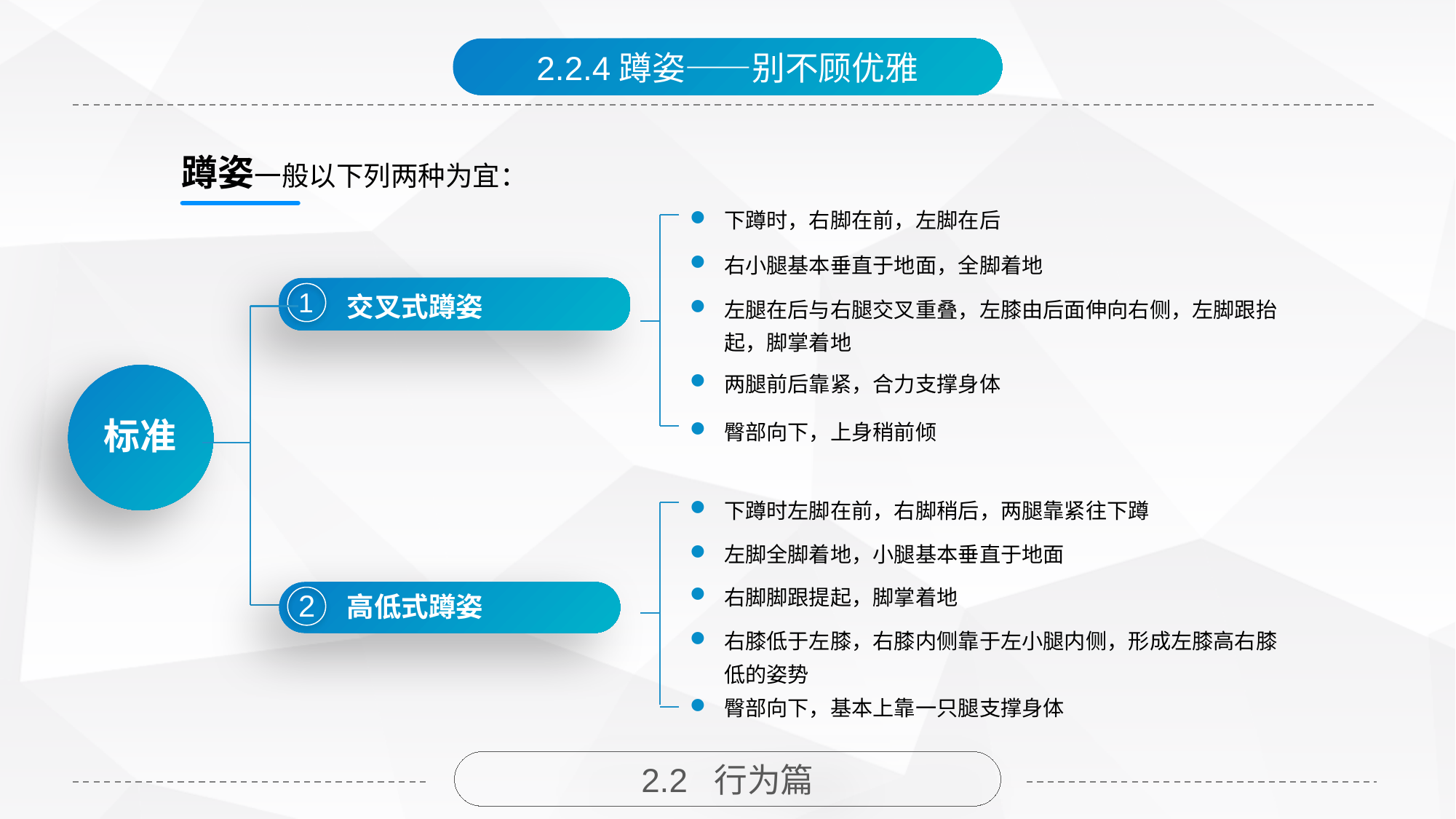

2.2.4蹲姿——别不顾优雅
蹲姿一般以下列两种为宜：
下蹲时，右脚在前，左脚在后
右小腿基本垂直于地面，全脚着地
左腿在后与右腿交叉重叠，左膝由后面伸向右侧，左脚跟抬起，脚掌着地
两腿前后靠紧，合力支撑身体
臀部向下，上身稍前倾

1

交叉式蹲姿

标准
2

高低式蹲姿
下蹲时左脚在前，右脚稍后，两腿靠紧往下蹲
左脚全脚着地，小腿基本垂直于地面
右脚脚跟提起，脚掌着地
右膝低于左膝，右膝内侧靠于左小腿内侧，形成左膝高右膝低的姿势
臀部向下，基本上靠一只腿支撑身体
2.2  行为篇